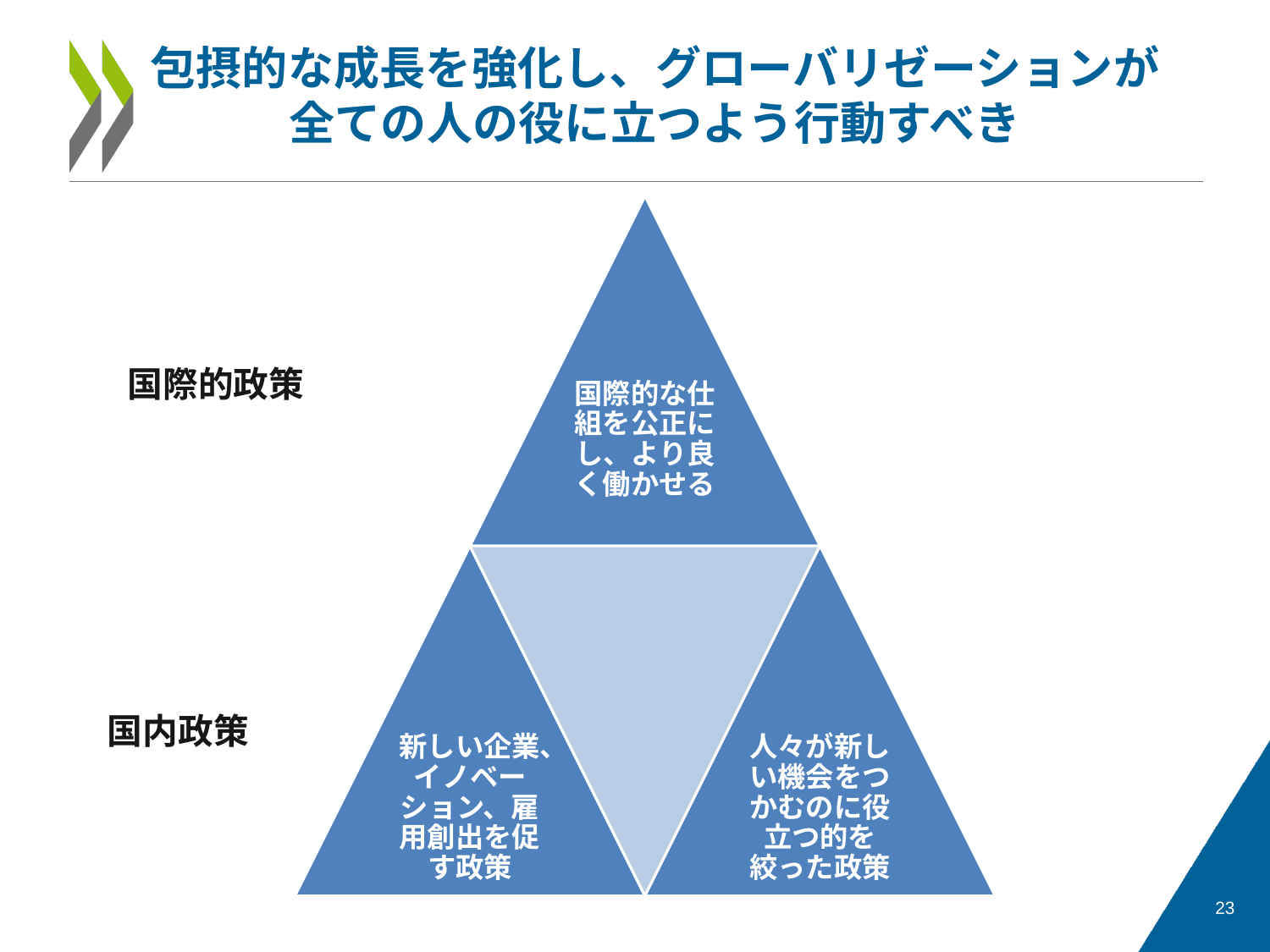

包摂的な成長を強化し、グローバリゼーションが
全ての人の役に立つよう行動すべき
国際的な仕組を公正にし、より良く働かせる
新しい企業、イノベーション、雇用創出を促す政策

人々が新しい機会をつかむのに役立つ的を絞った政策
国際的政策
国内政策
23